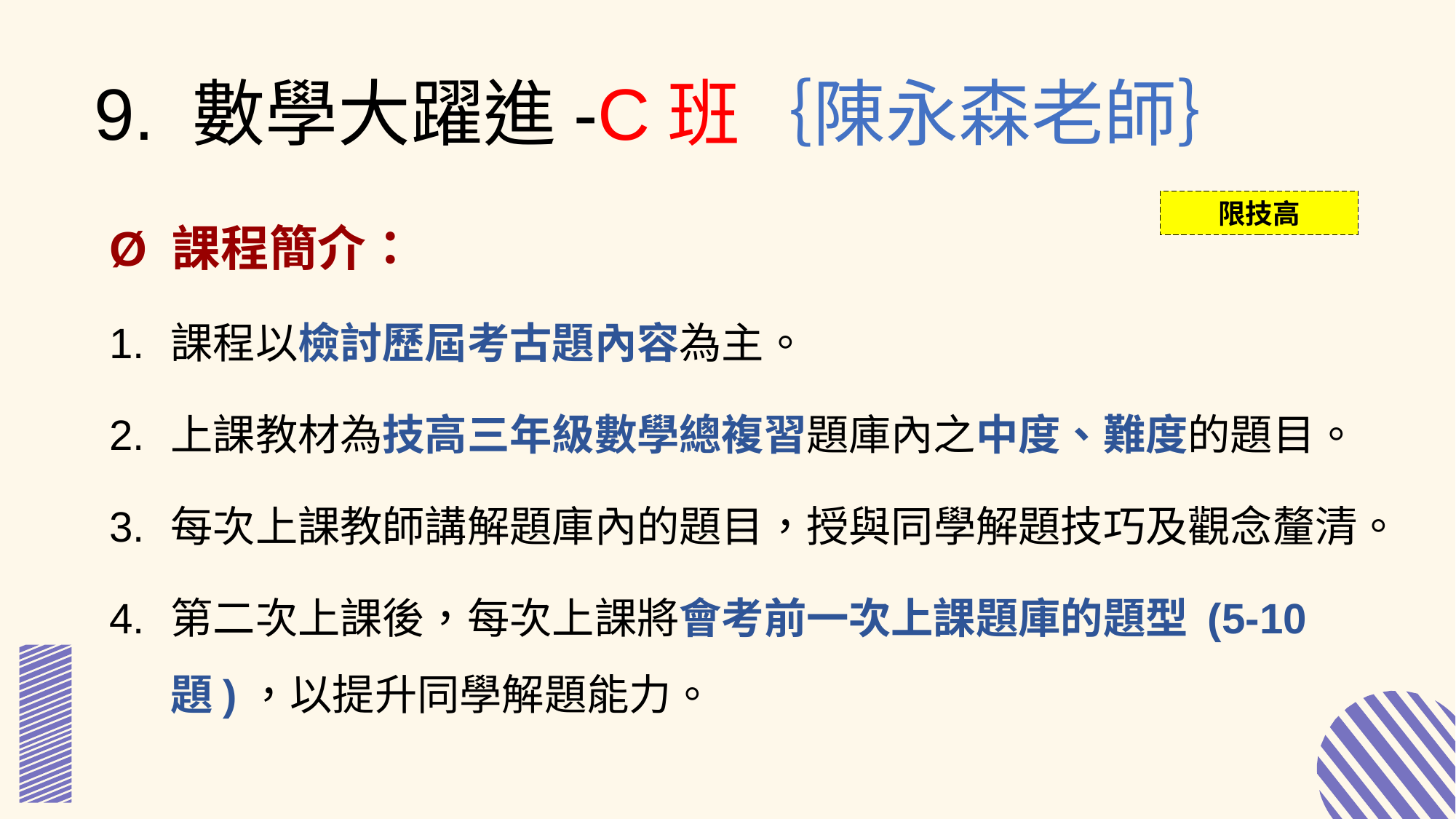

9. 數學大躍進-C班｛陳永森老師｝
限技高
Ø 課程簡介：
課程以檢討歷屆考古題內容為主。
上課教材為技高三年級數學總複習題庫內之中度、難度的題目。
每次上課教師講解題庫內的題目，授與同學解題技巧及觀念釐清。
第二次上課後，每次上課將會考前一次上課題庫的題型 (5-10題)，以提升同學解題能力。